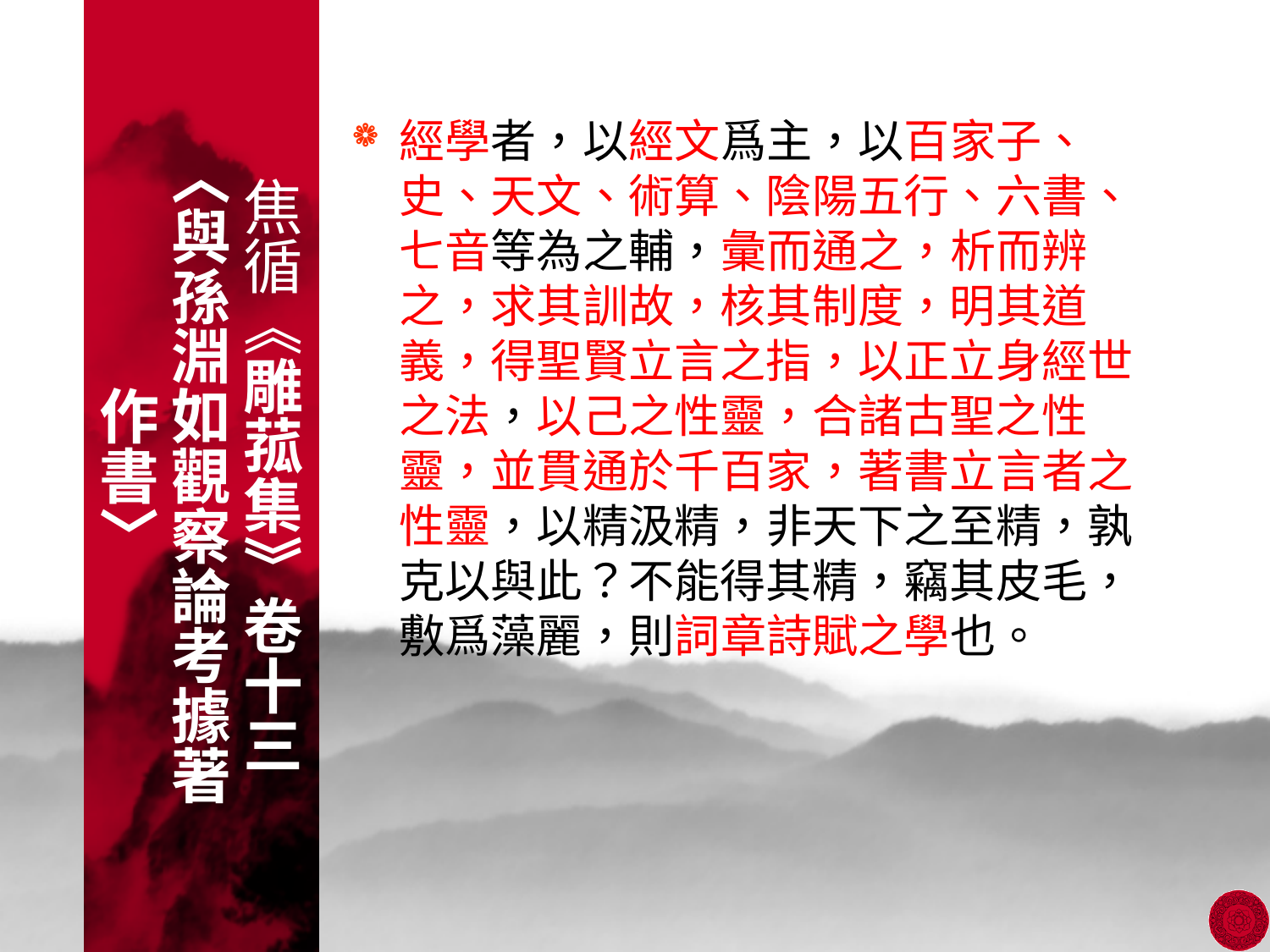

經學者，以經文爲主，以百家子、史、天文、術算、陰陽五行、六書、七音等為之輔，彙而通之，析而辨之，求其訓故，核其制度，明其道義，得聖賢立言之指，以正立身經世之法，以己之性靈，合諸古聖之性靈，並貫通於千百家，著書立言者之性靈，以精汲精，非天下之至精，孰克以與此？不能得其精，竊其皮毛，敷爲藻麗，則詞章詩賦之學也。
# 焦循《雕菰集》卷十三〈與孫淵如觀察論考據著作書〉